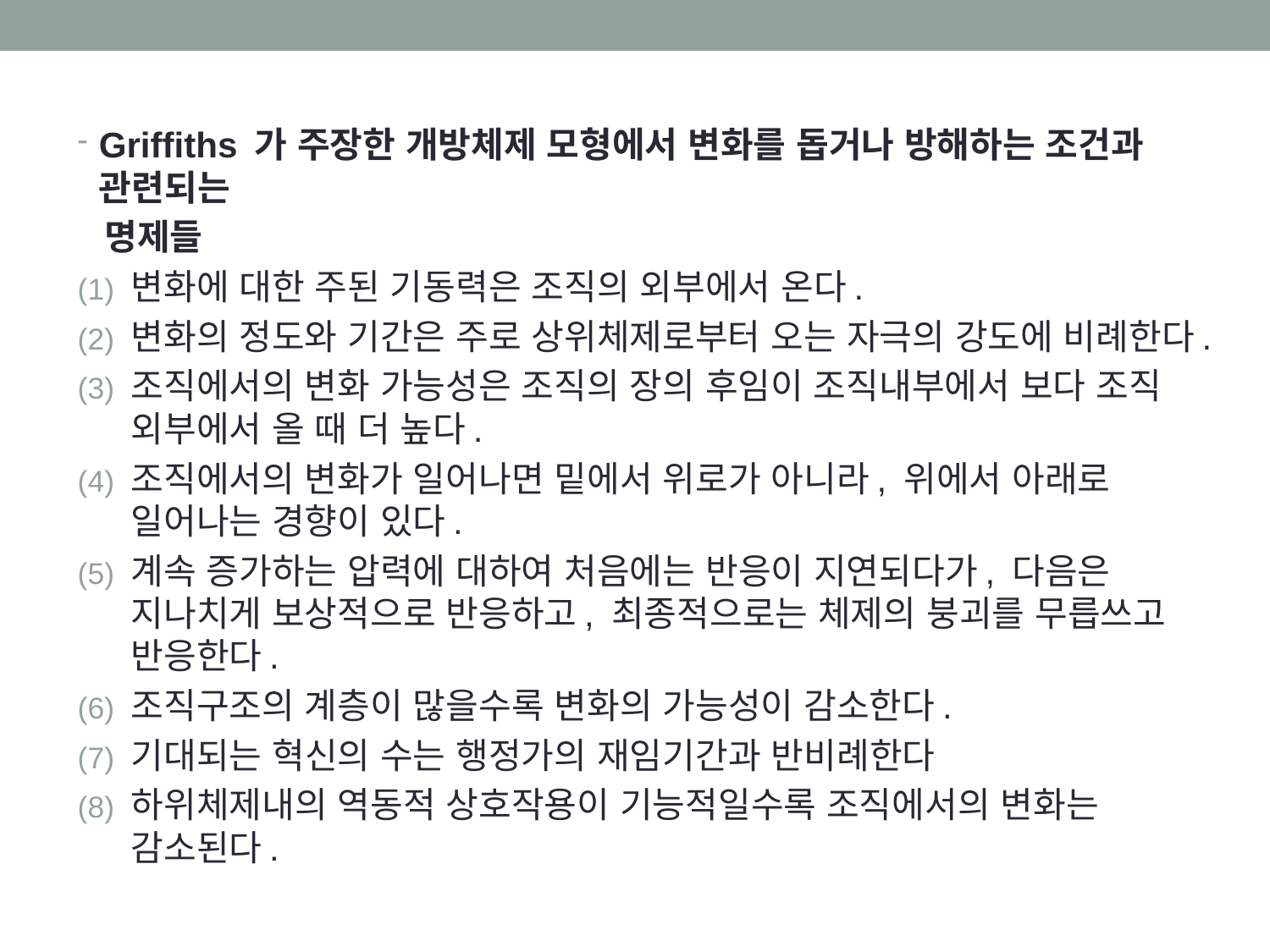

Griffiths 가 주장한 개방체제 모형에서 변화를 돕거나 방해하는 조건과 관련되는
  명제들
변화에 대한 주된 기동력은 조직의 외부에서 온다.
변화의 정도와 기간은 주로 상위체제로부터 오는 자극의 강도에 비례한다.
조직에서의 변화 가능성은 조직의 장의 후임이 조직내부에서 보다 조직 외부에서 올 때 더 높다.
조직에서의 변화가 일어나면 밑에서 위로가 아니라, 위에서 아래로 일어나는 경향이 있다.
계속 증가하는 압력에 대하여 처음에는 반응이 지연되다가, 다음은 지나치게 보상적으로 반응하고, 최종적으로는 체제의 붕괴를 무릅쓰고 반응한다.
조직구조의 계층이 많을수록 변화의 가능성이 감소한다.
기대되는 혁신의 수는 행정가의 재임기간과 반비례한다
하위체제내의 역동적 상호작용이 기능적일수록 조직에서의 변화는 감소된다.